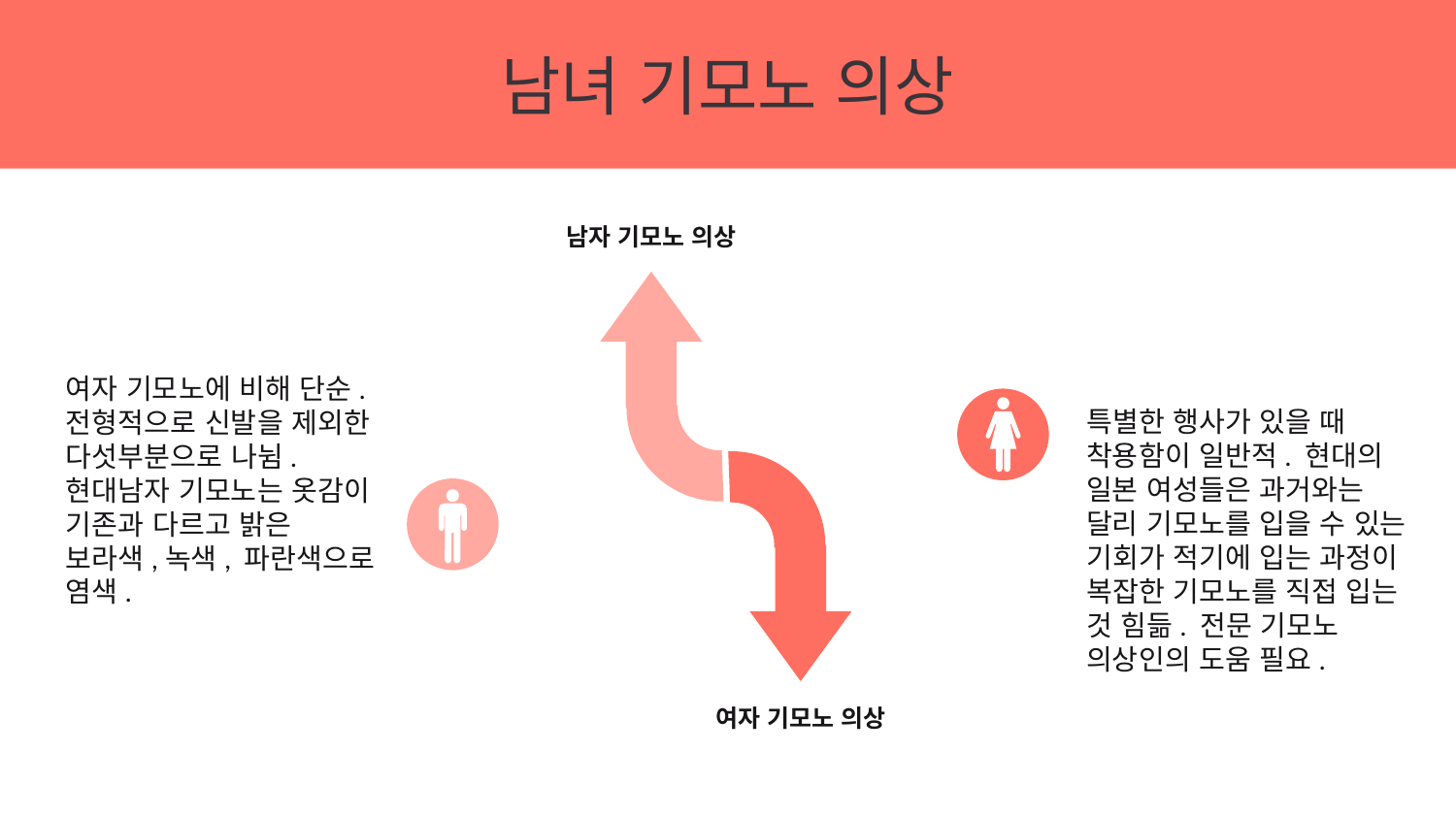

남녀 기모노 의상
남자 기모노 의상

여자 기모노에 비해 단순. 전형적으로 신발을 제외한 다섯부분으로 나뉨.
현대남자 기모노는 옷감이 기존과 다르고 밝은 보라색,녹색, 파란색으로 염색.

특별한 행사가 있을 때 착용함이 일반적. 현대의 일본 여성들은 과거와는 달리 기모노를 입을 수 있는 기회가 적기에 입는 과정이 복잡한 기모노를 직접 입는 것 힘듦. 전문 기모노 의상인의 도움 필요.

여자 기모노 의상